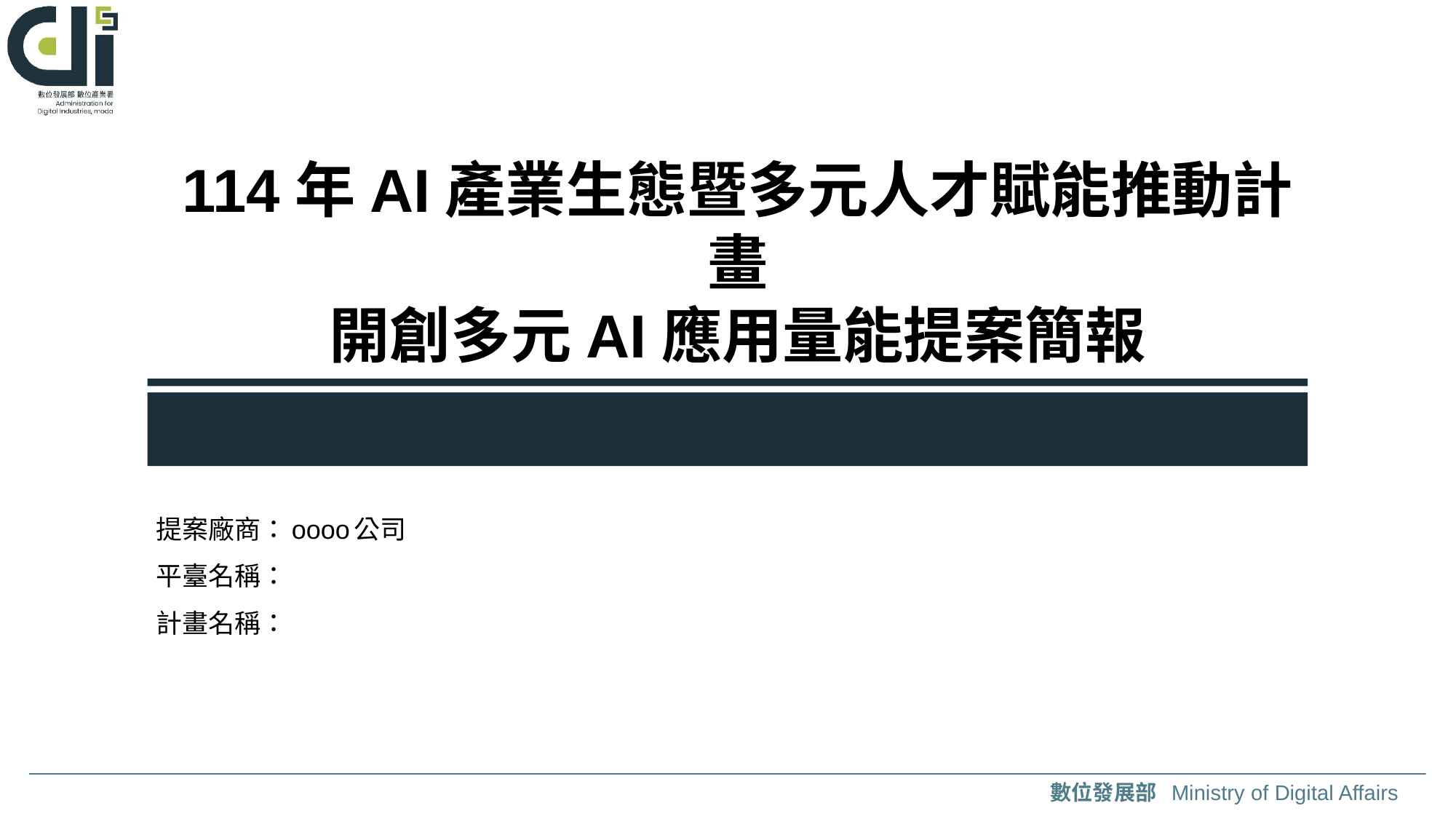

114年AI產業生態暨多元人才賦能推動計畫
開創多元AI應用量能提案簡報

提案廠商：oooo公司
平臺名稱：
計畫名稱：